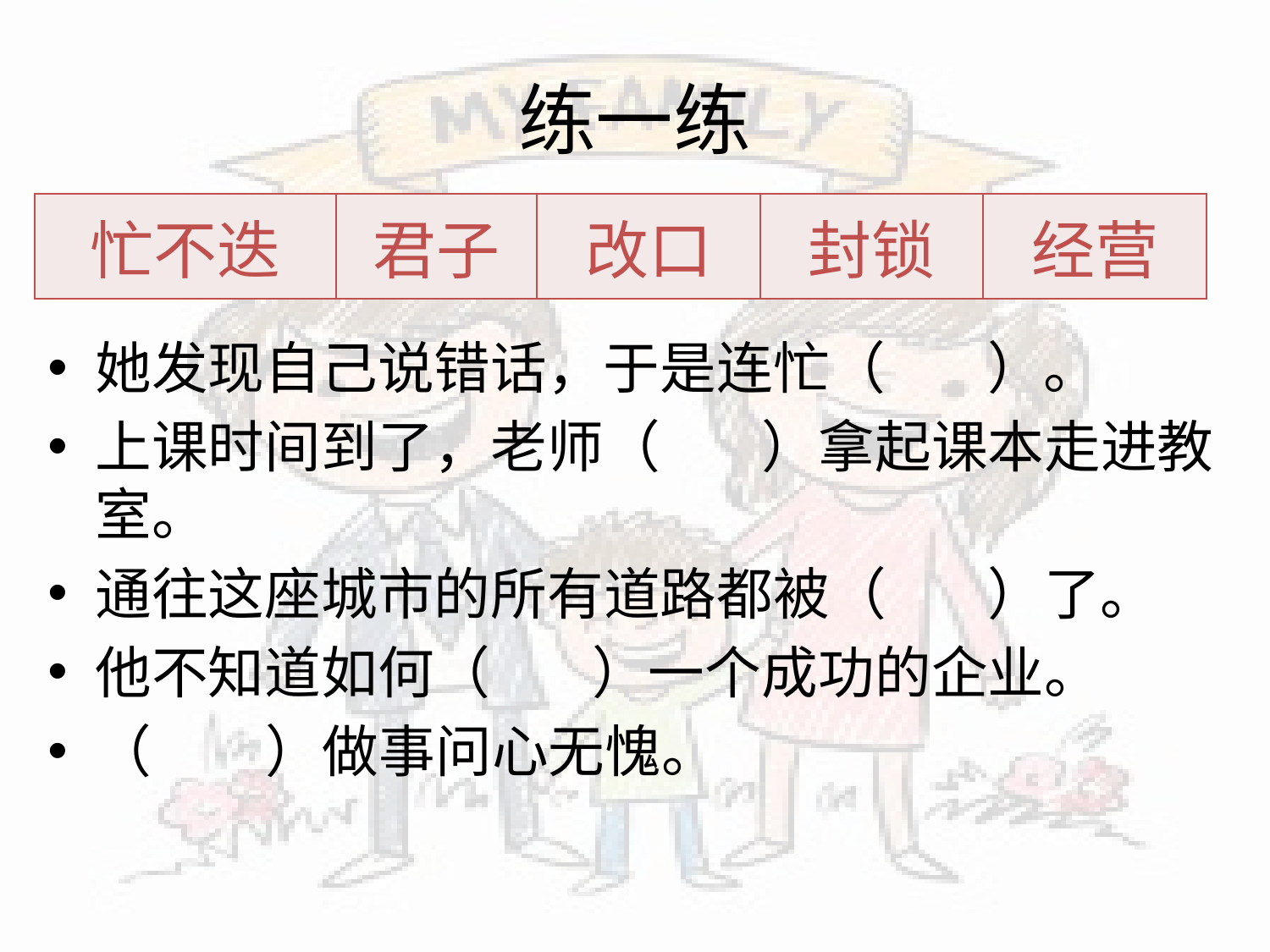

# 练一练
| 忙不迭 | 君子 | 改口 | 封锁 | 经营 |
| --- | --- | --- | --- | --- |
她发现自己说错话，于是连忙（        ）。
上课时间到了，老师（        ）拿起课本走进教室。
通往这座城市的所有道路都被（        ）了。
他不知道如何（        ）一个成功的企业。
（         ）做事问心无愧。